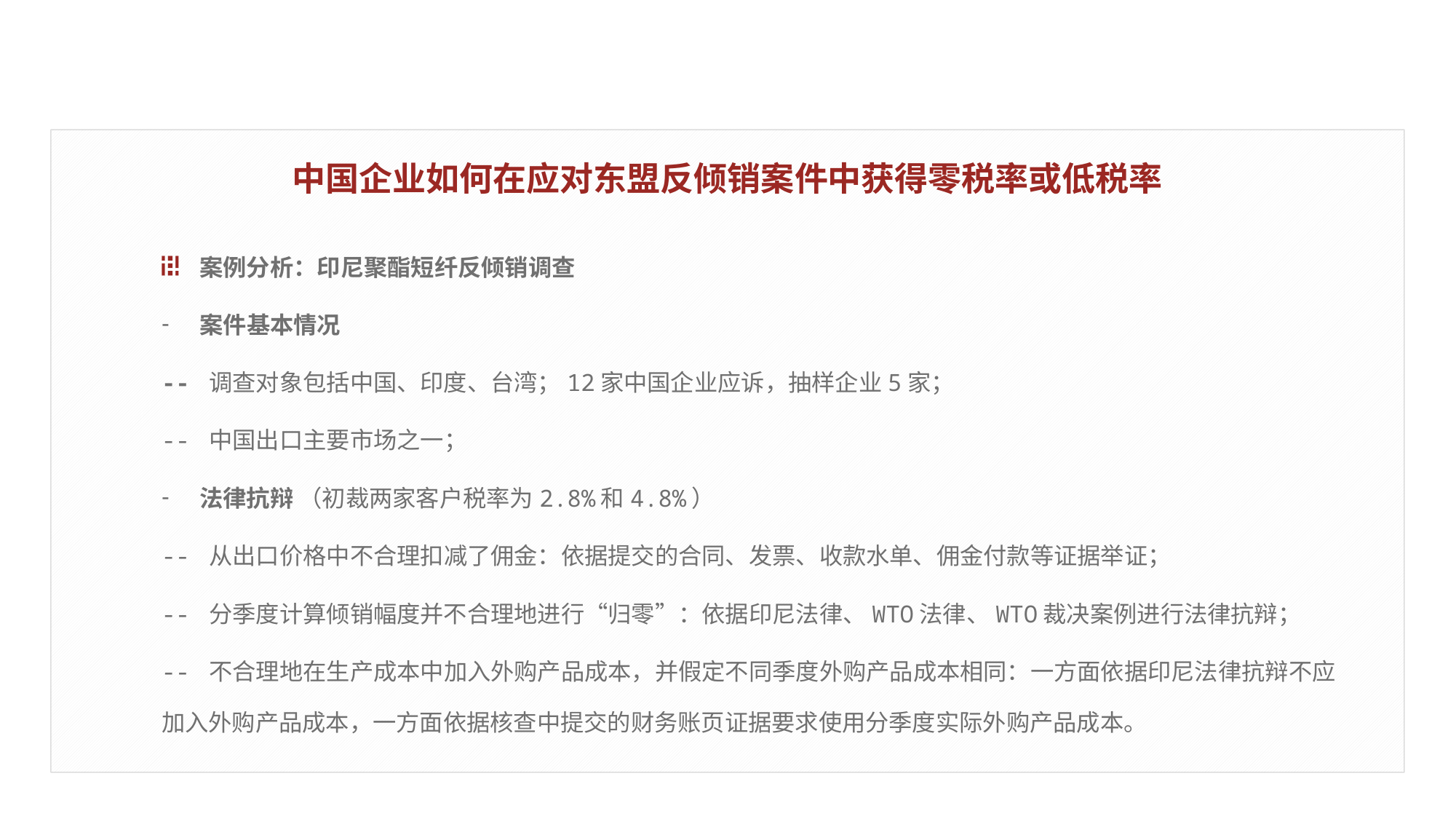

中国企业如何在应对东盟反倾销案件中获得零税率或低税率
案例分析：印尼聚酯短纤反倾销调查
案件基本情况
-- 调查对象包括中国、印度、台湾；12家中国企业应诉，抽样企业5家；
-- 中国出口主要市场之一；
法律抗辩 （初裁两家客户税率为2.8%和4.8%）
-- 从出口价格中不合理扣减了佣金：依据提交的合同、发票、收款水单、佣金付款等证据举证；
-- 分季度计算倾销幅度并不合理地进行“归零”：依据印尼法律、WTO法律、WTO裁决案例进行法律抗辩；
-- 不合理地在生产成本中加入外购产品成本，并假定不同季度外购产品成本相同：一方面依据印尼法律抗辩不应加入外购产品成本，一方面依据核查中提交的财务账页证据要求使用分季度实际外购产品成本。